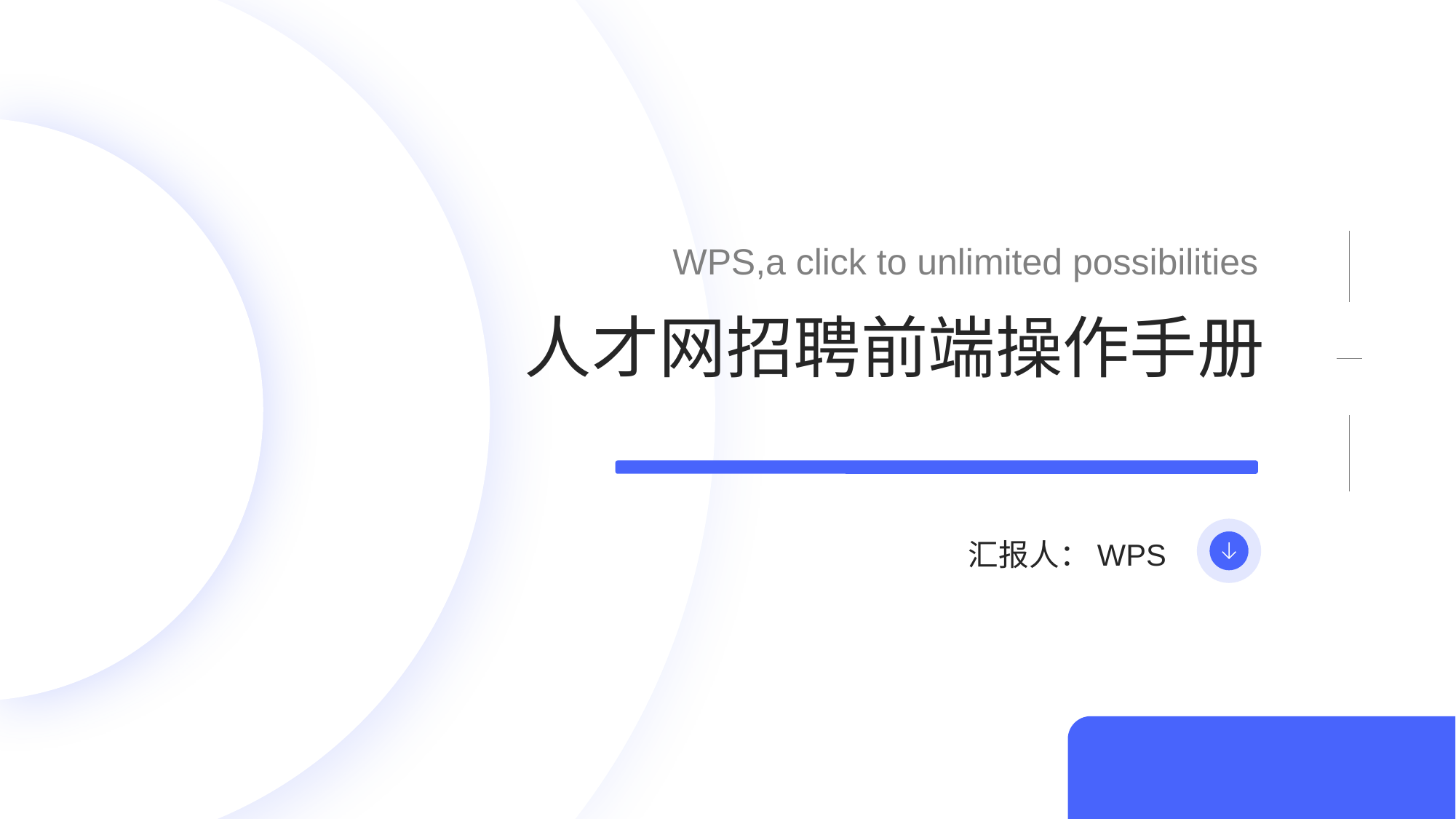

WPS,a click to unlimited possibilities
人才网招聘前端操作手册
汇报人：WPS